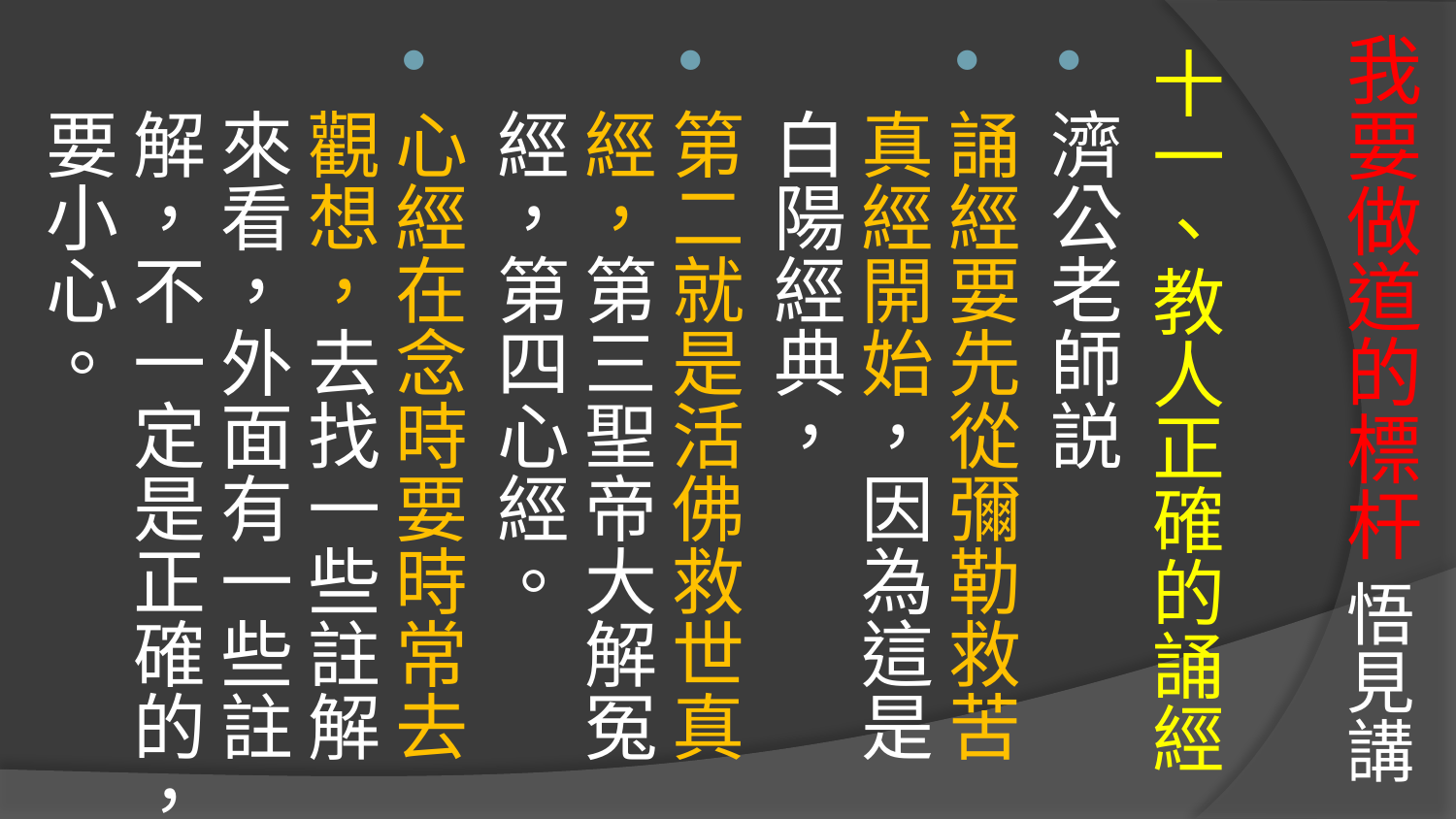

# 我要做道的標杆 悟見講
十一、教人正確的誦經
濟公老師説
誦經要先從彌勒救苦真經開始，因為這是白陽經典，
第二就是活佛救世真經，第三聖帝大解冤經，第四心經。
心經在念時要時常去觀想，去找一些註解來看，外面有一些註解，不一定是正確的，要小心。